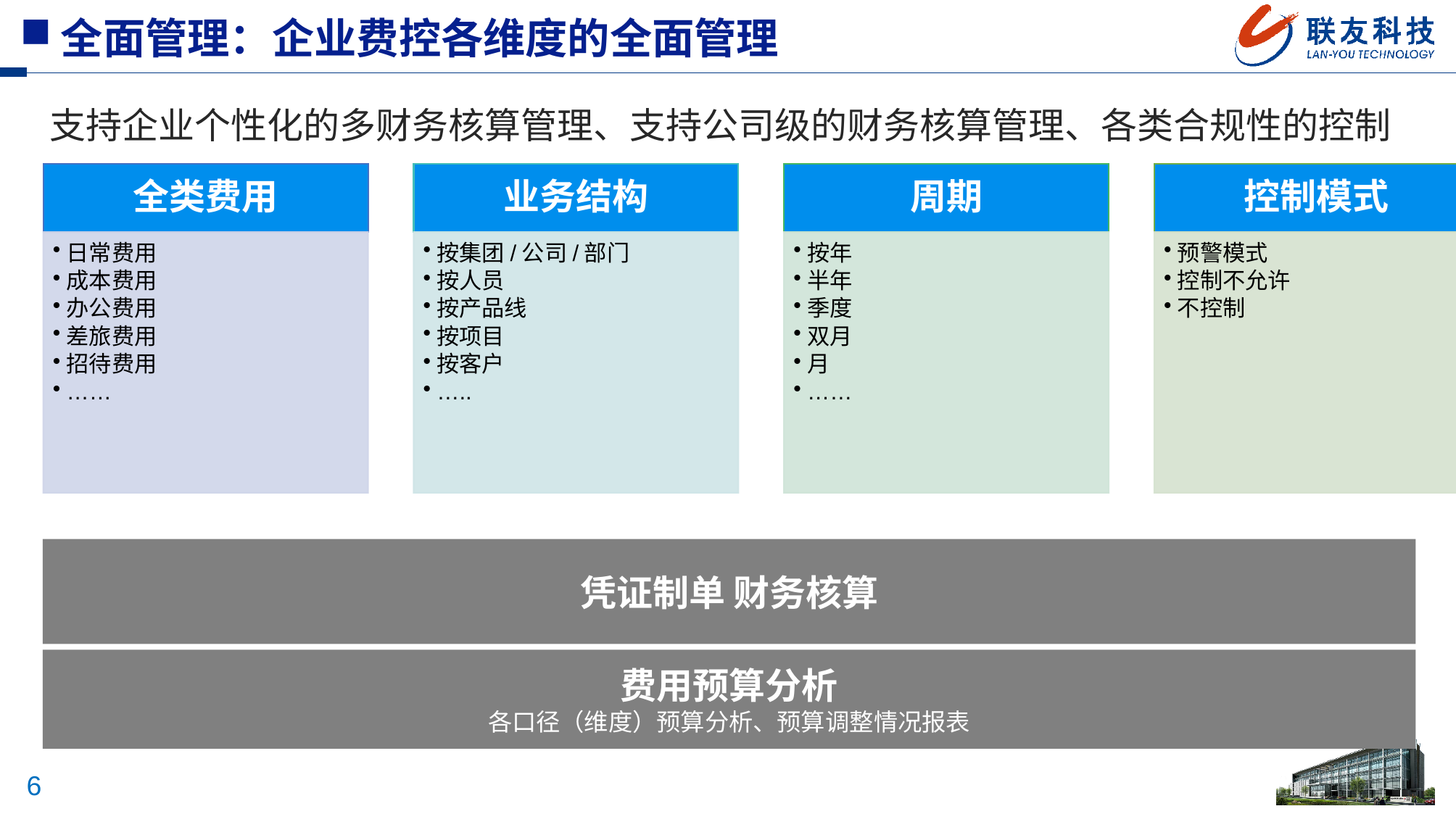

全面管理：企业费控各维度的全面管理
支持企业个性化的多财务核算管理、支持公司级的财务核算管理、各类合规性的控制
全类费用
日常费用
成本费用
办公费用
差旅费用
招待费用
……

业务结构
按集团/公司/部门
按人员
按产品线
按项目
按客户
…..
周期
按年
半年
季度
双月
月
……
控制模式
预警模式
控制不允许
不控制
凭证制单 财务核算
费用预算分析
各口径（维度）预算分析、预算调整情况报表
6